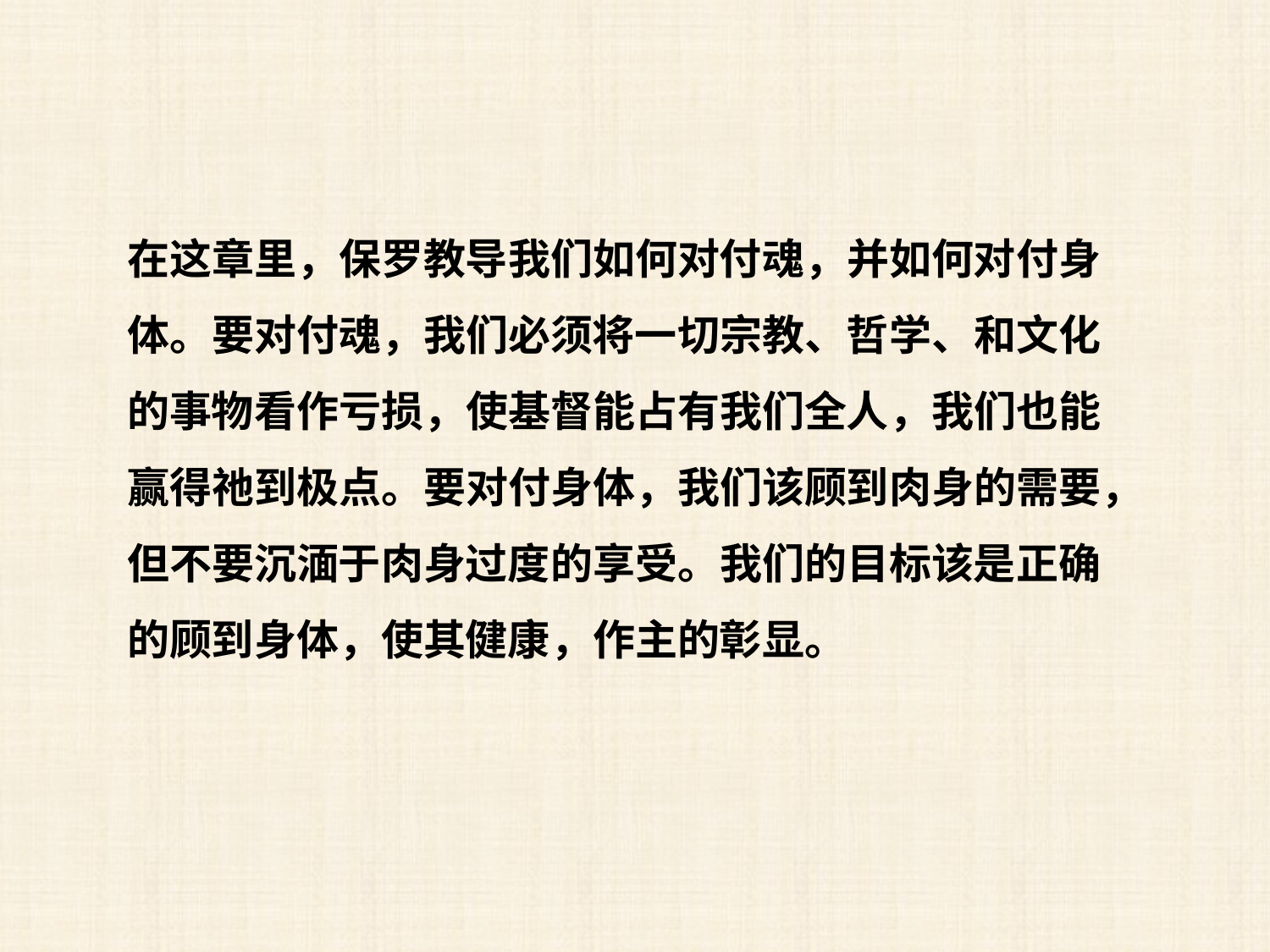

在这章里，保罗教导我们如何对付魂，并如何对付身体。要对付魂，我们必须将一切宗教、哲学、和文化的事物看作亏损，使基督能占有我们全人，我们也能赢得祂到极点。要对付身体，我们该顾到肉身的需要，但不要沉湎于肉身过度的享受。我们的目标该是正确的顾到身体，使其健康，作主的彰显。